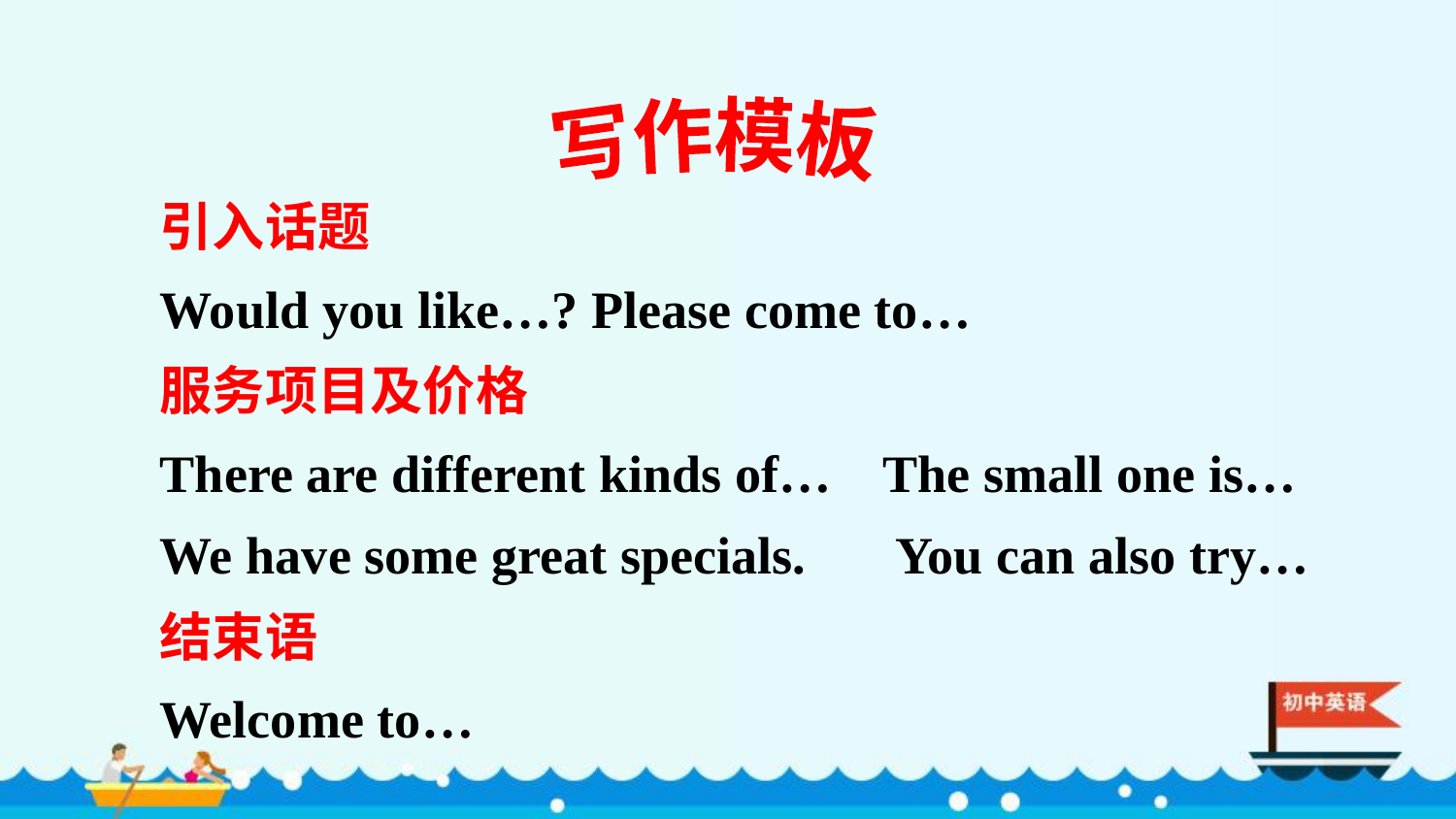

写作模板
引入话题
Would you like…? Please come to…
服务项目及价格
There are different kinds of…    The small one is…
We have some great specials.       You can also try…
结束语
Welcome to…